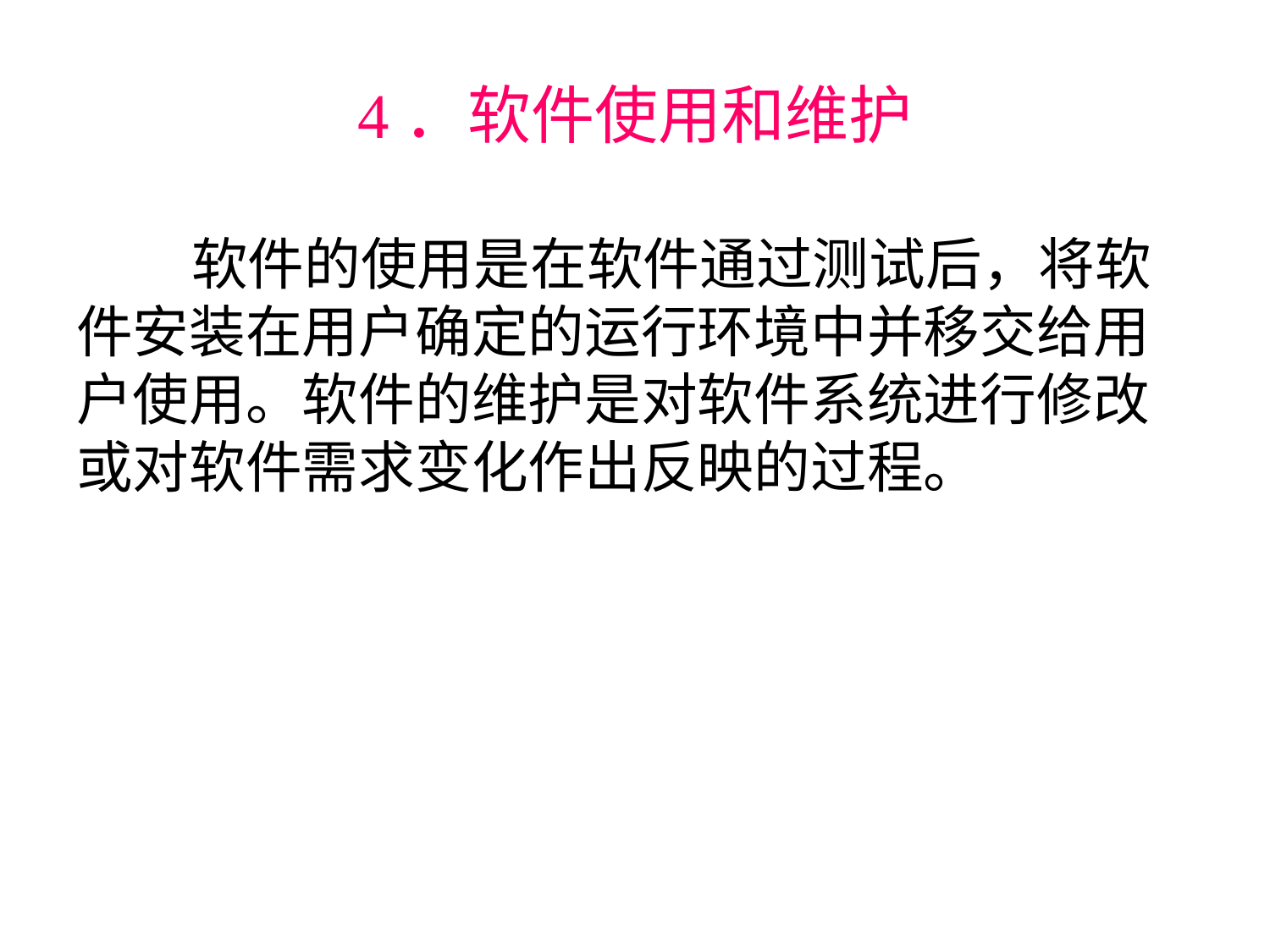

# 4．软件使用和维护
        软件的使用是在软件通过测试后，将软件安装在用户确定的运行环境中并移交给用户使用。软件的维护是对软件系统进行修改或对软件需求变化作出反映的过程。